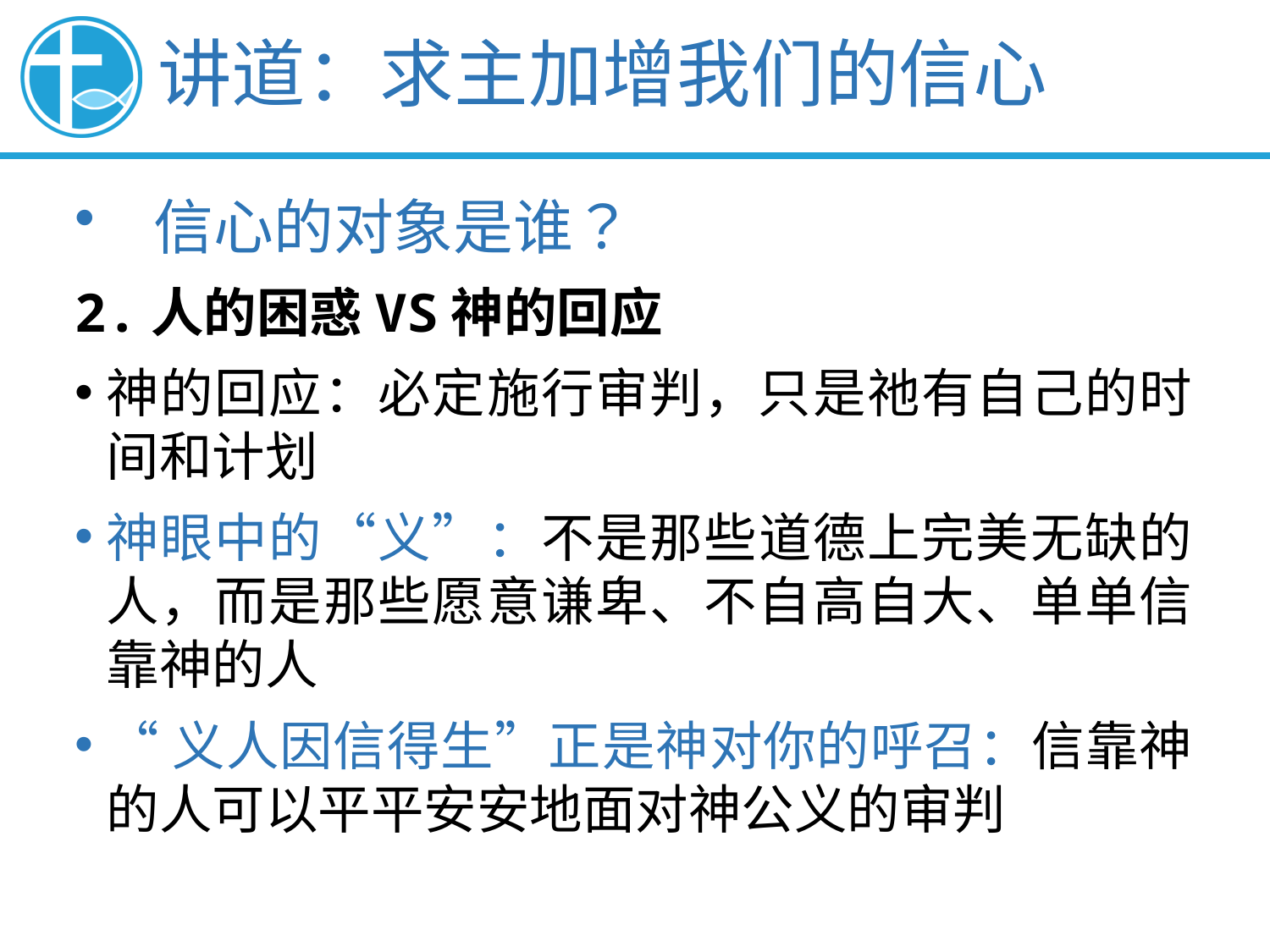

讲道：求主加增我们的信心
信心的对象是谁？
2.人的困惑VS神的回应
神的回应：必定施行审判，只是祂有自己的时间和计划
神眼中的“义”：不是那些道德上完美无缺的人，而是那些愿意谦卑、不自高自大、单单信靠神的人
“义人因信得生”正是神对你的呼召：信靠神的人可以平平安安地面对神公义的审判